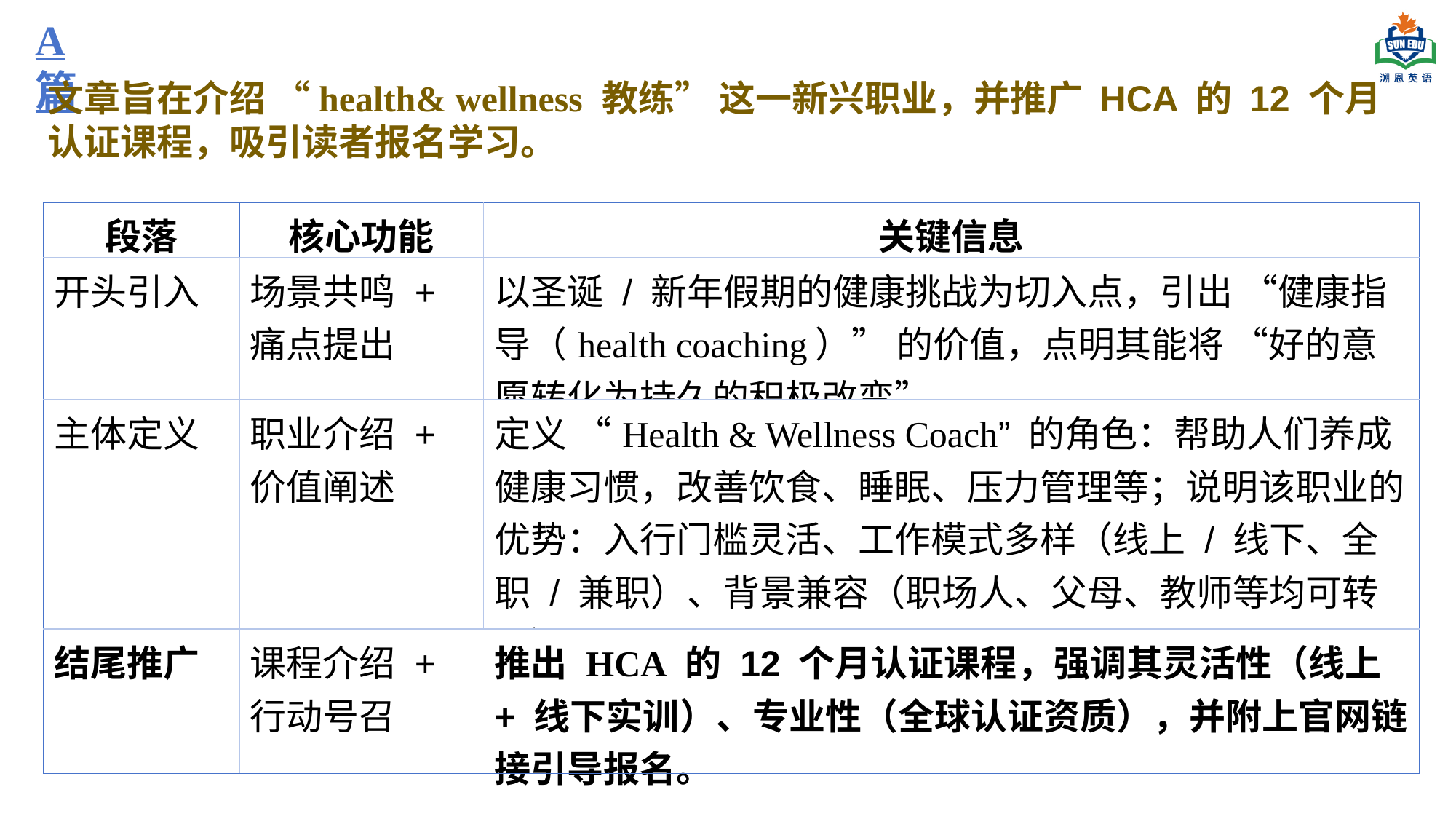

A篇
文章旨在介绍 “health& wellness 教练” 这一新兴职业，并推广 HCA 的 12 个月认证课程，吸引读者报名学习。
| 段落 | 核心功能 | 关键信息 |
| --- | --- | --- |
| 开头引入 | 场景共鸣 + 痛点提出 | 以圣诞 / 新年假期的健康挑战为切入点，引出 “健康指导（health coaching）” 的价值，点明其能将 “好的意愿转化为持久的积极改变”。 |
| 主体定义 | 职业介绍 + 价值阐述 | 定义 “Health & Wellness Coach” 的角色：帮助人们养成健康习惯，改善饮食、睡眠、压力管理等；说明该职业的优势：入行门槛灵活、工作模式多样（线上 / 线下、全职 / 兼职）、背景兼容（职场人、父母、教师等均可转行） |
| 结尾推广 | 课程介绍 + 行动号召 | 推出 HCA 的 12 个月认证课程，强调其灵活性（线上 + 线下实训）、专业性（全球认证资质），并附上官网链接引导报名。 |